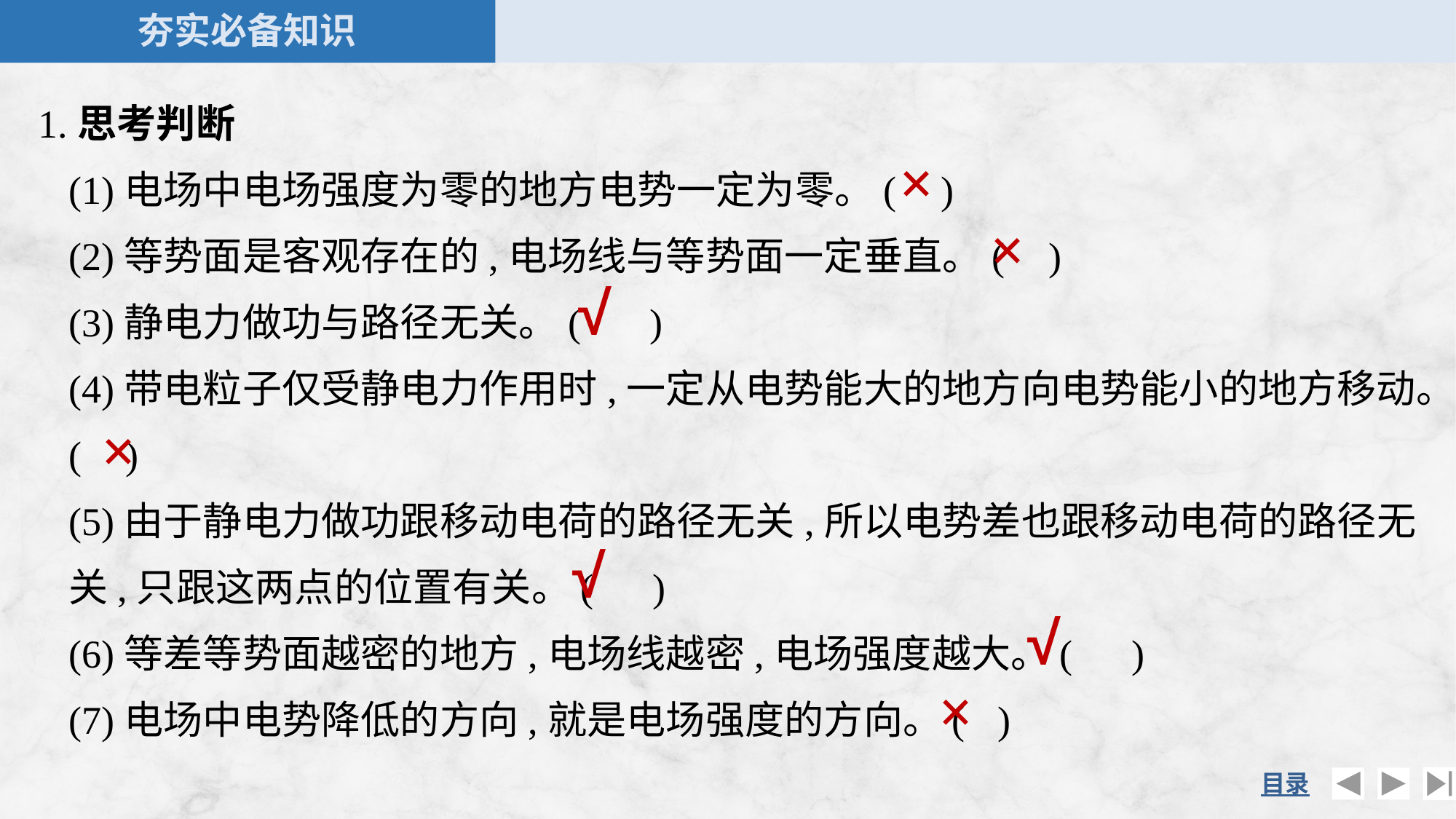

1.思考判断
	(1)电场中电场强度为零的地方电势一定为零。(    )
	(2)等势面是客观存在的,电场线与等势面一定垂直。(    )
	(3)静电力做功与路径无关。(       )
	(4)带电粒子仅受静电力作用时,一定从电势能大的地方向电势能小的地方移动。(    )
	(5)由于静电力做功跟移动电荷的路径无关,所以电势差也跟移动电荷的路径无关,只跟这两点的位置有关。(      )
	(6)等差等势面越密的地方,电场线越密,电场强度越大。(      )
	(7)电场中电势降低的方向,就是电场强度的方向。(   )
×
×
√
×
√
√
×